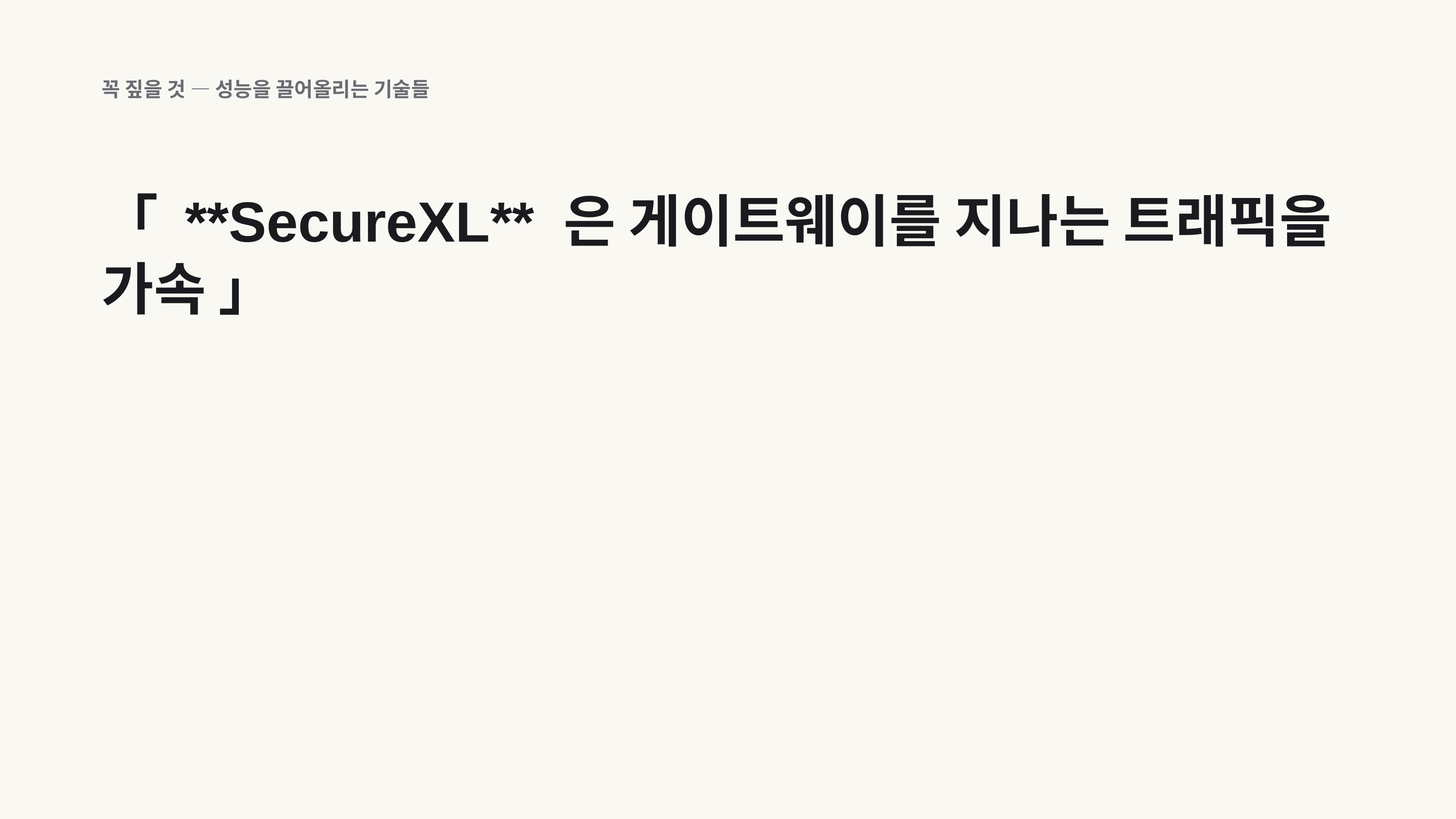

꼭 짚을 것 — 성능을 끌어올리는 기술들
「 **SecureXL** 은 게이트웨이를 지나는 트래픽을 가속 」